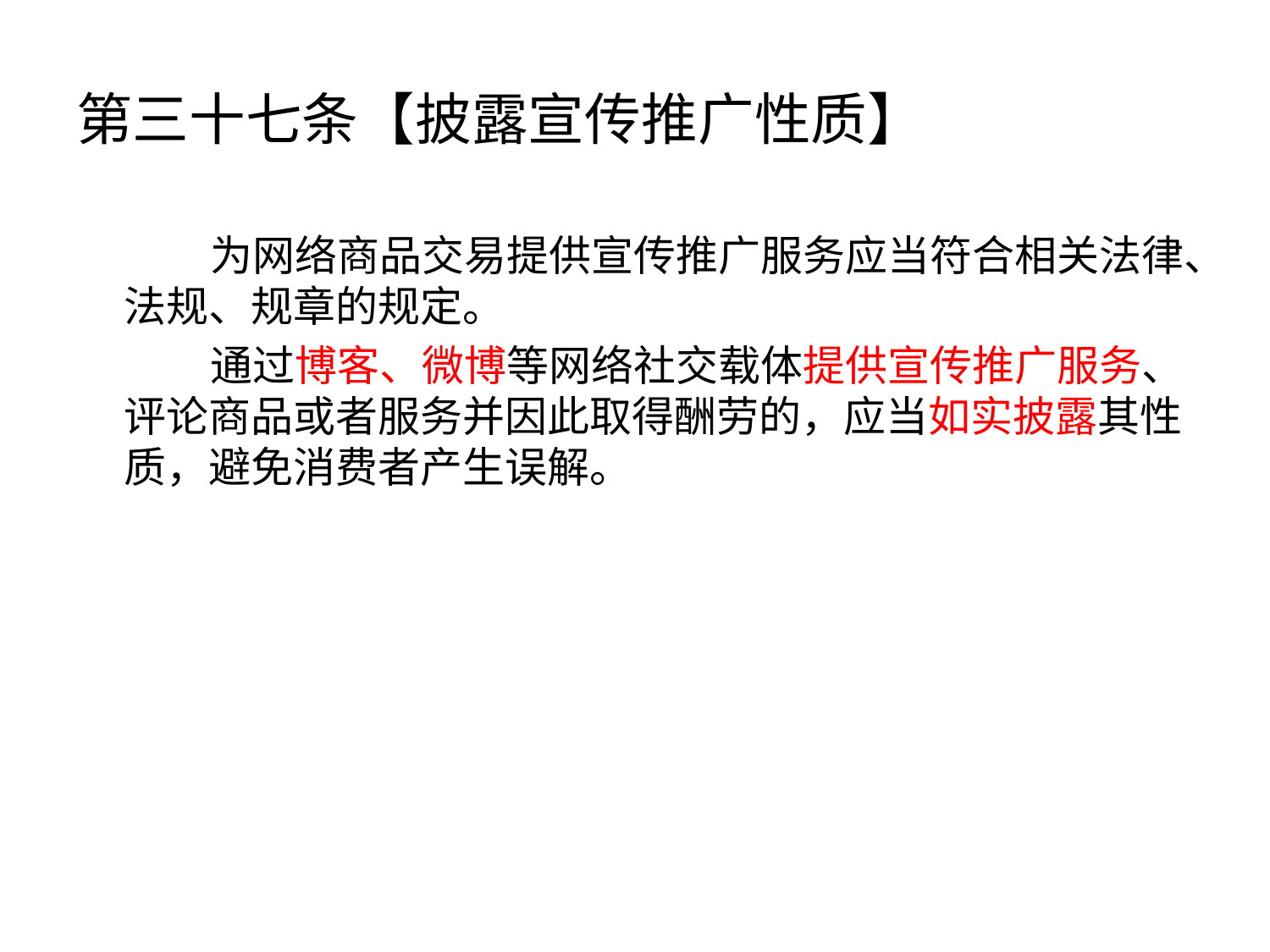

# 第三十七条【披露宣传推广性质】
             为网络商品交易提供宣传推广服务应当符合相关法律、法规、规章的规定。
             通过博客、微博等网络社交载体提供宣传推广服务、评论商品或者服务并因此取得酬劳的，应当如实披露其性质，避免消费者产生误解。